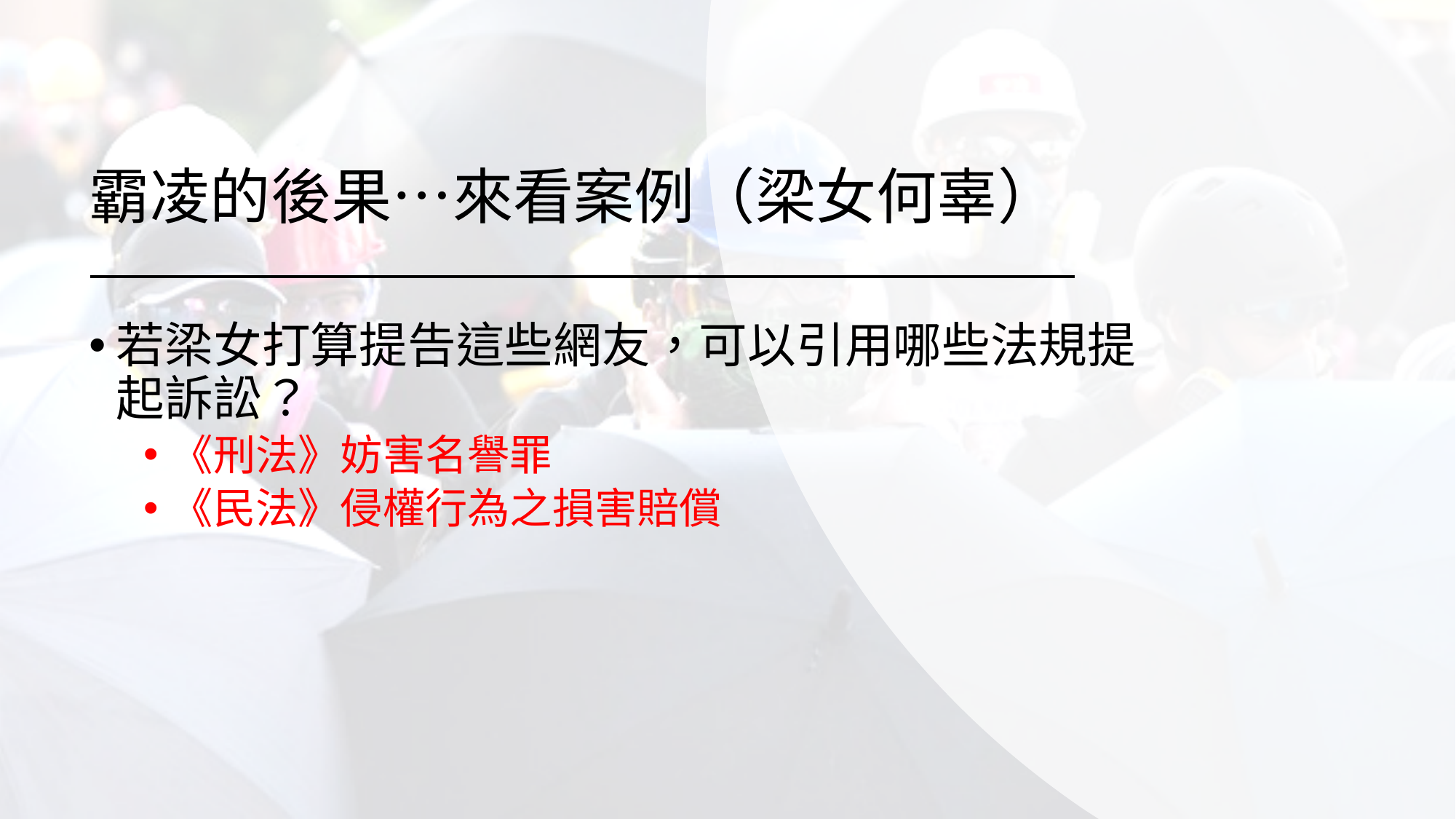

# 霸凌的後果…來看案例（梁女何辜）
若梁女打算提告這些網友，可以引用哪些法規提起訴訟？
《刑法》妨害名譽罪
《民法》侵權行為之損害賠償